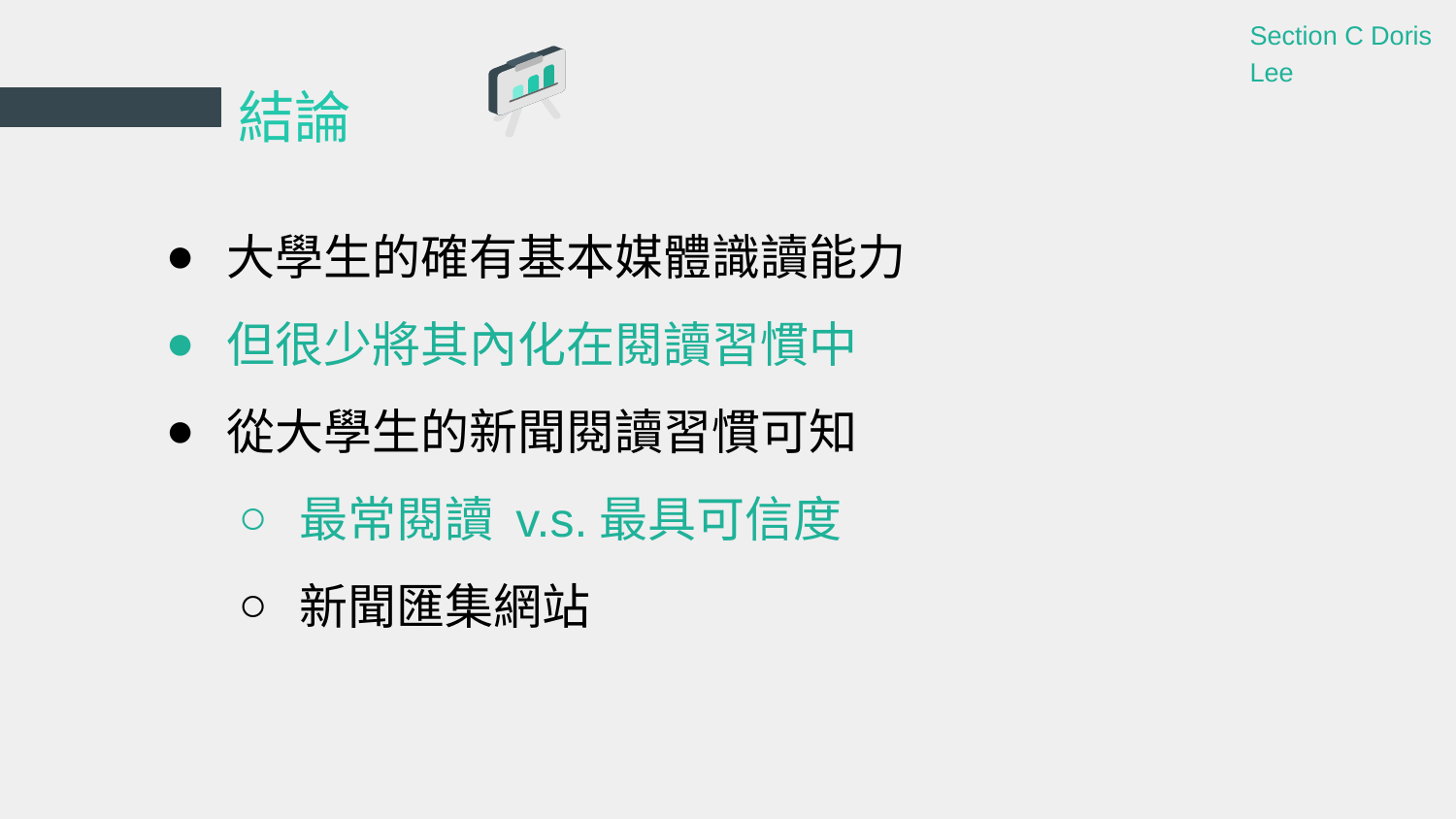

Section C Doris Lee

# 結論
大學生的確有基本媒體識讀能力
但很少將其內化在閱讀習慣中
從大學生的新聞閱讀習慣可知
最常閱讀 v.s.最具可信度
新聞匯集網站